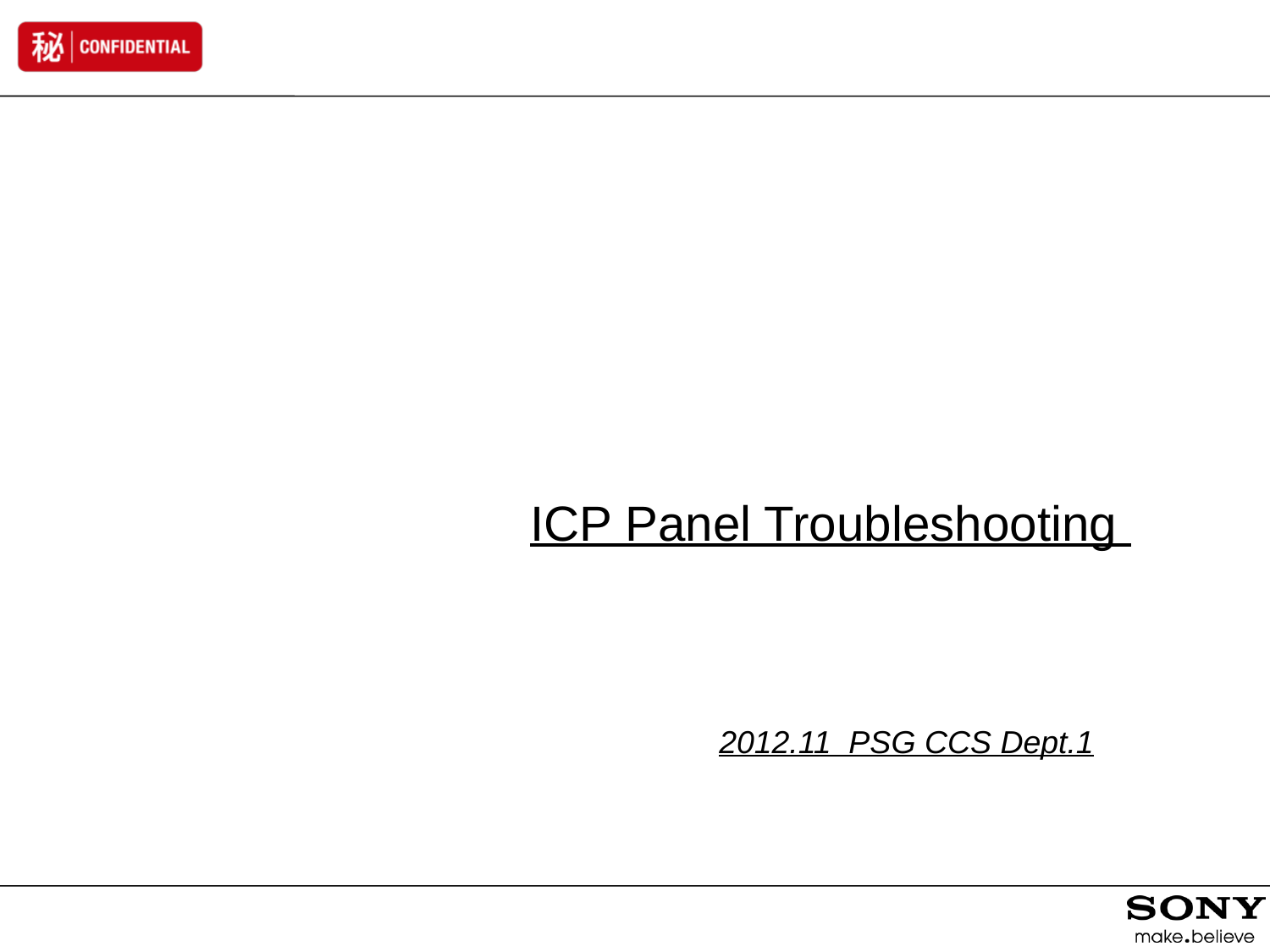

# MVS-6520/6530/3000ニカルブロック
ICP Panel Troubleshooting
2012.11  PSG CCS Dept.1